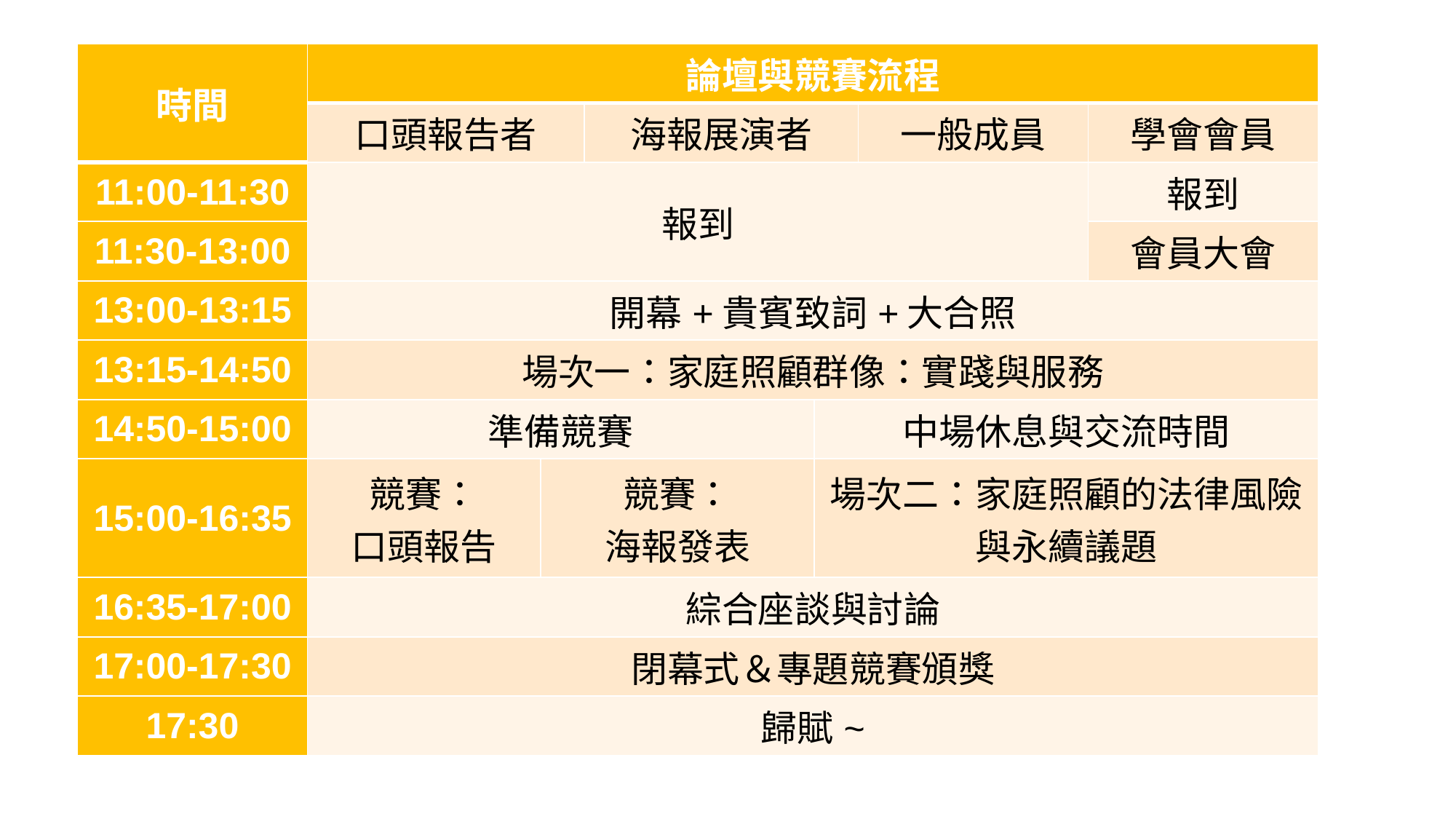

| 時間 | 論壇與競賽流程 |  |  |  |  |  |
| --- | --- | --- | --- | --- | --- | --- |
|  | 口頭報告者 |  | 海報展演者 |  | 一般成員 | 學會會員 |
| 11:00-11:30 | 報到 |  |  |  |  | 報到 |
| 11:30-13:00 |  |  |  |  |  | 會員大會 |
| 13:00-13:15 | 開幕+貴賓致詞+大合照 |  |  |  |  |  |
| 13:15-14:50 | 場次一：家庭照顧群像：實踐與服務 |  |  |  |  |  |
| 14:50-15:00 | 準備競賽 |  |  | 中場休息與交流時間 |  |  |
| 15:00-16:35 | 競賽： 口頭報告 | 競賽： 海報發表 |  | 場次二：家庭照顧的法律風險與永續議題 |  |  |
| 16:35-17:00 | 綜合座談與討論 |  |  |  |  |  |
| 17:00-17:30 | 閉幕式＆專題競賽頒獎 |  |  |  |  |  |
| 17:30 | 歸賦~ |  |  |  |  |  |
#